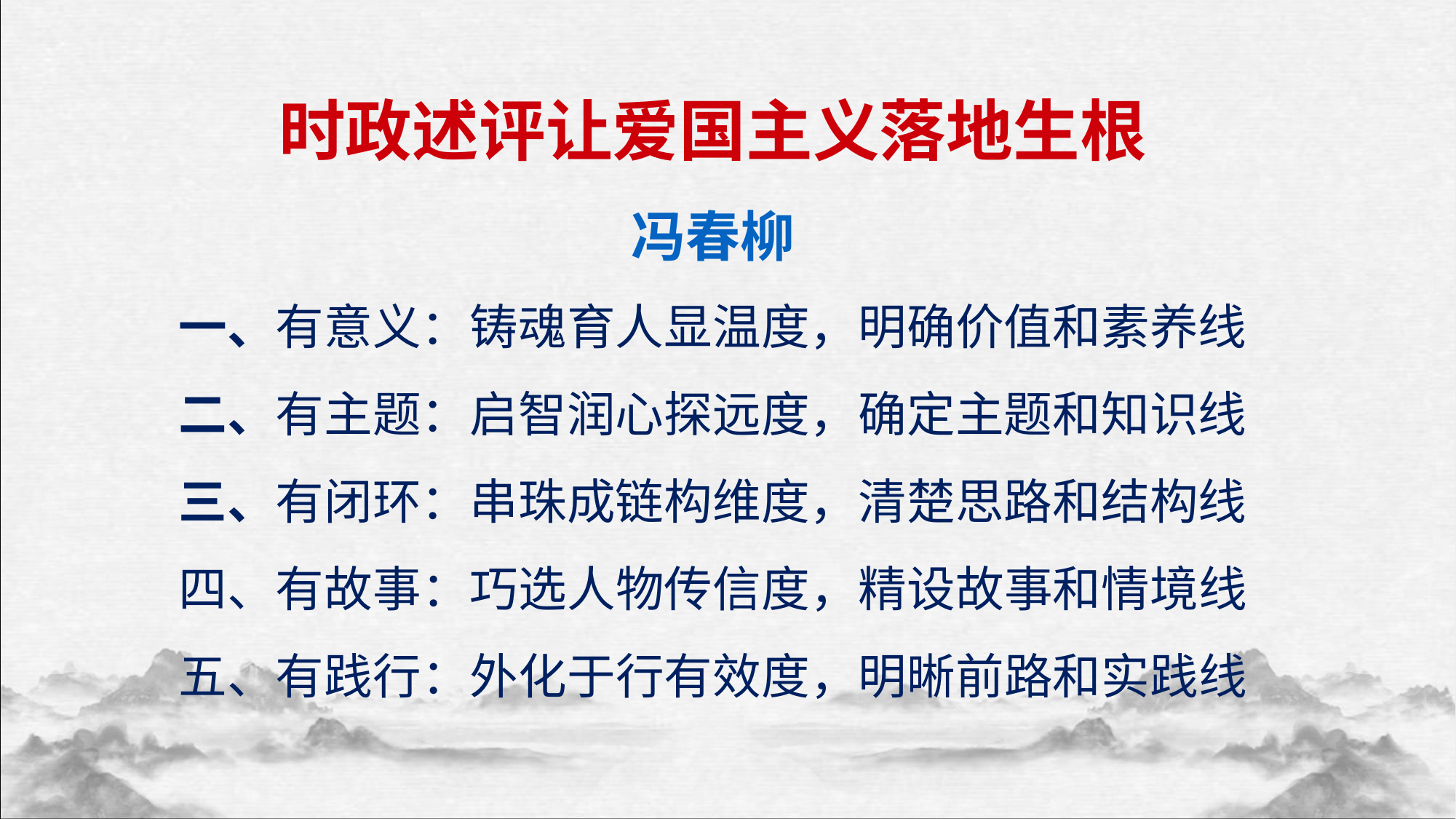

时政述评让爱国主义落地生根
冯春柳
一、有意义：铸魂育人显温度，明确价值和素养线
二、有主题：启智润心探远度，确定主题和知识线
三、有闭环：串珠成链构维度，清楚思路和结构线
四、有故事：巧选人物传信度，精设故事和情境线
五、有践行：外化于行有效度，明晰前路和实践线